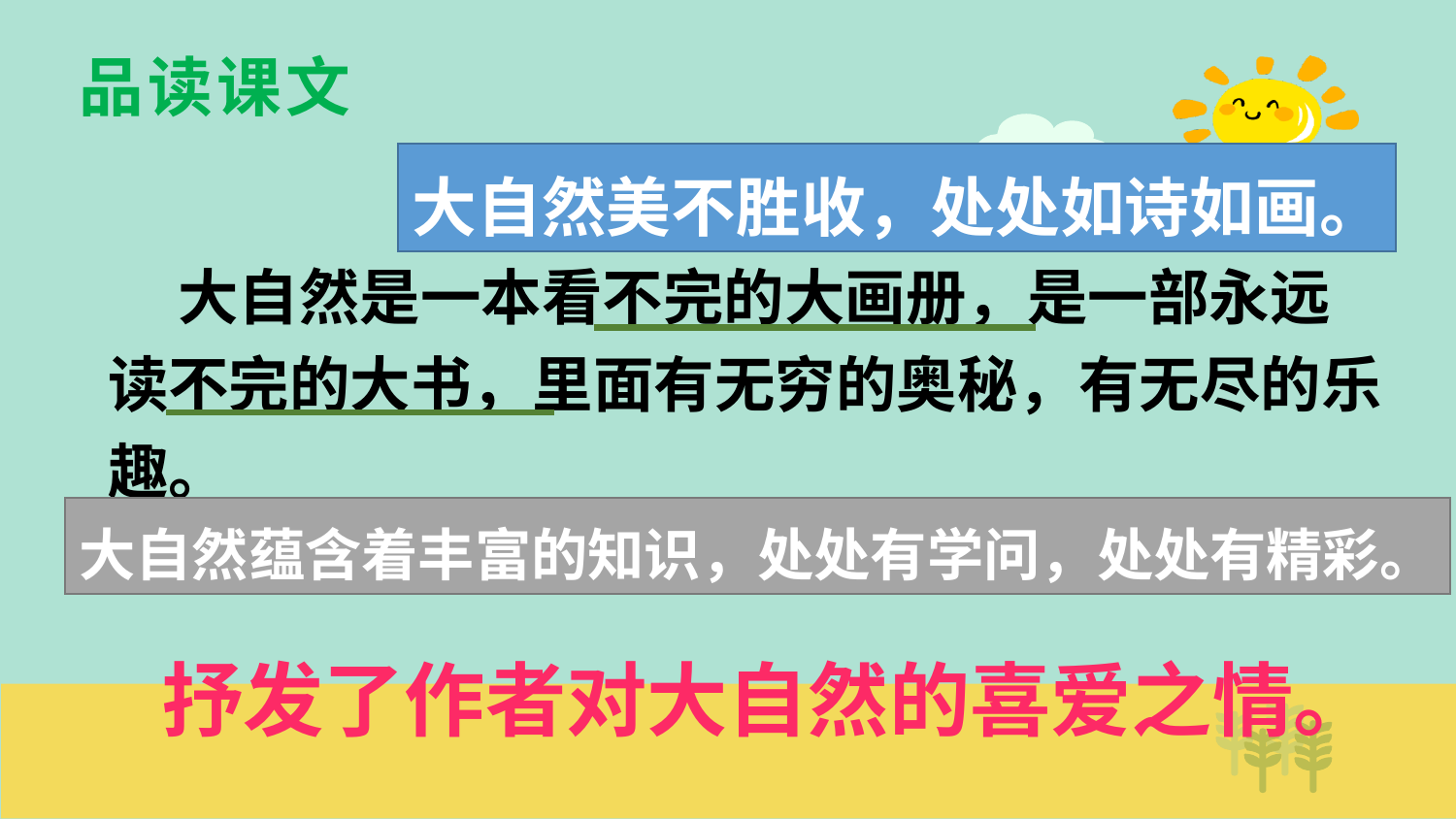

品读课文
大自然美不胜收，处处如诗如画。
    大自然是一本看不完的大画册，是一部永远读不完的大书，里面有无穷的奥秘，有无尽的乐趣。
大自然蕴含着丰富的知识，处处有学问，处处有精彩。
抒发了作者对大自然的喜爱之情。